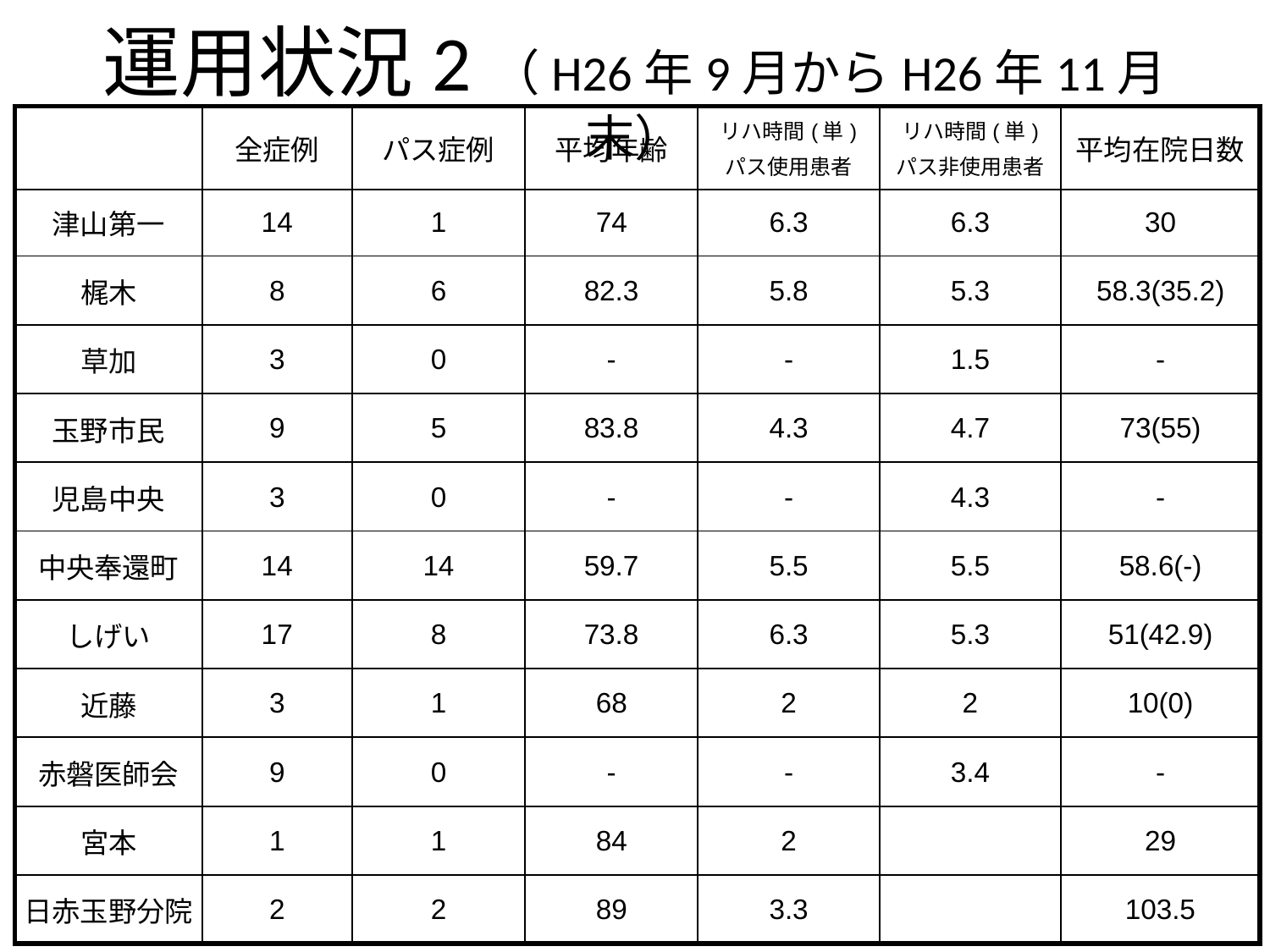

運用状況2（H26年9月からH26年11月末）
|  | 全症例 | パス症例 | 平均年齢 | リハ時間(単) パス使用患者 | リハ時間(単) パス非使用患者 | 平均在院日数 |
| --- | --- | --- | --- | --- | --- | --- |
| 津山第一 | 14 | 1 | 74 | 6.3 | 6.3 | 30 |
| 梶木 | 8 | 6 | 82.3 | 5.8 | 5.3 | 58.3(35.2) |
| 草加 | 3 | 0 | - | - | 1.5 | - |
| 玉野市民 | 9 | 5 | 83.8 | 4.3 | 4.7 | 73(55) |
| 児島中央 | 3 | 0 | - | - | 4.3 | - |
| 中央奉還町 | 14 | 14 | 59.7 | 5.5 | 5.5 | 58.6(-) |
| しげい | 17 | 8 | 73.8 | 6.3 | 5.3 | 51(42.9) |
| 近藤 | 3 | 1 | 68 | 2 | 2 | 10(0) |
| 赤磐医師会 | 9 | 0 | - | - | 3.4 | - |
| 宮本 | 1 | 1 | 84 | 2 |  | 29 |
| 日赤玉野分院 | 2 | 2 | 89 | 3.3 |  | 103.5 |